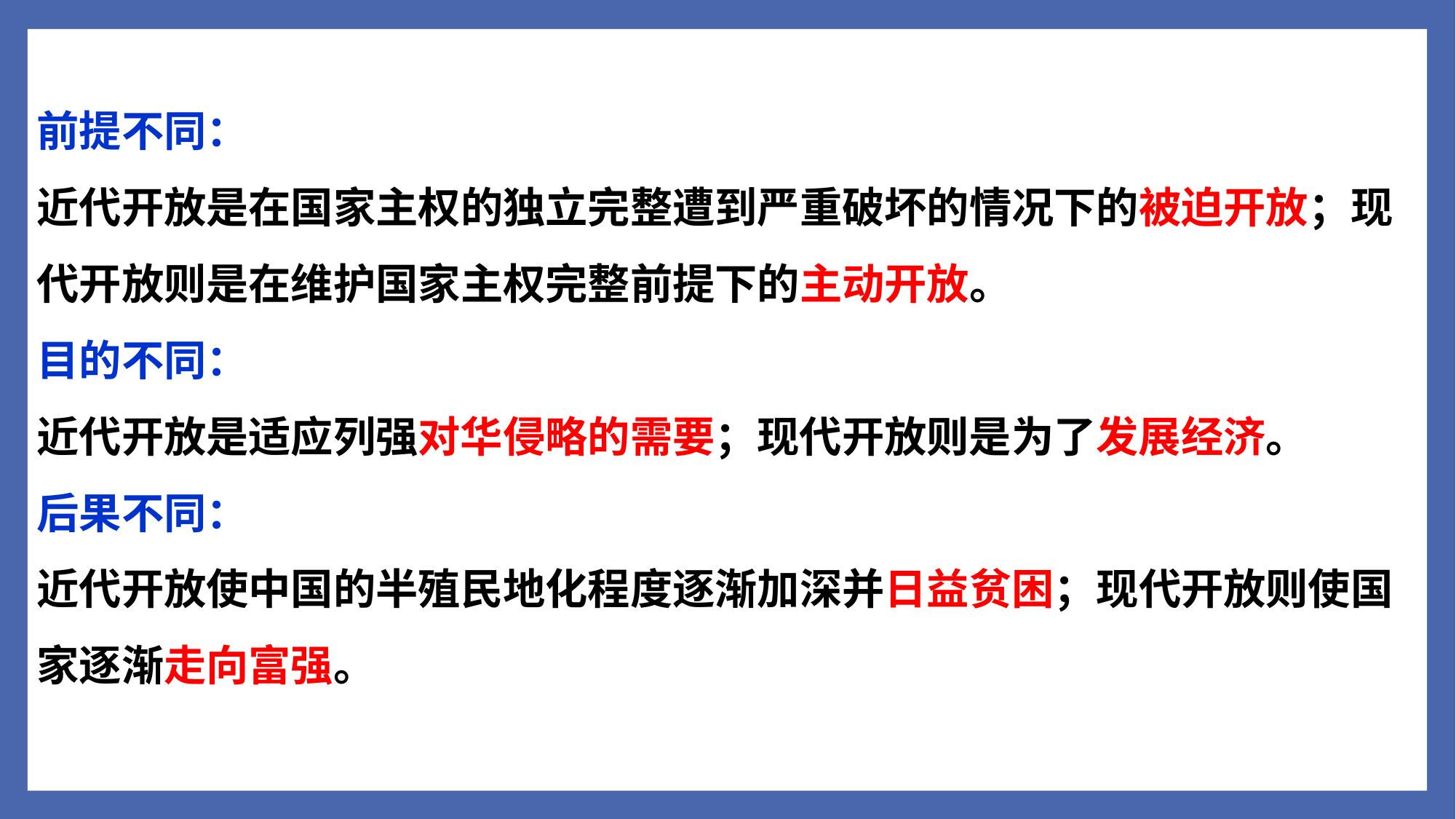

前提不同：
近代开放是在国家主权的独立完整遭到严重破坏的情况下的被迫开放；现代开放则是在维护国家主权完整前提下的主动开放。
目的不同：
近代开放是适应列强对华侵略的需要；现代开放则是为了发展经济。
后果不同：
近代开放使中国的半殖民地化程度逐渐加深并日益贫困；现代开放则使国家逐渐走向富强。